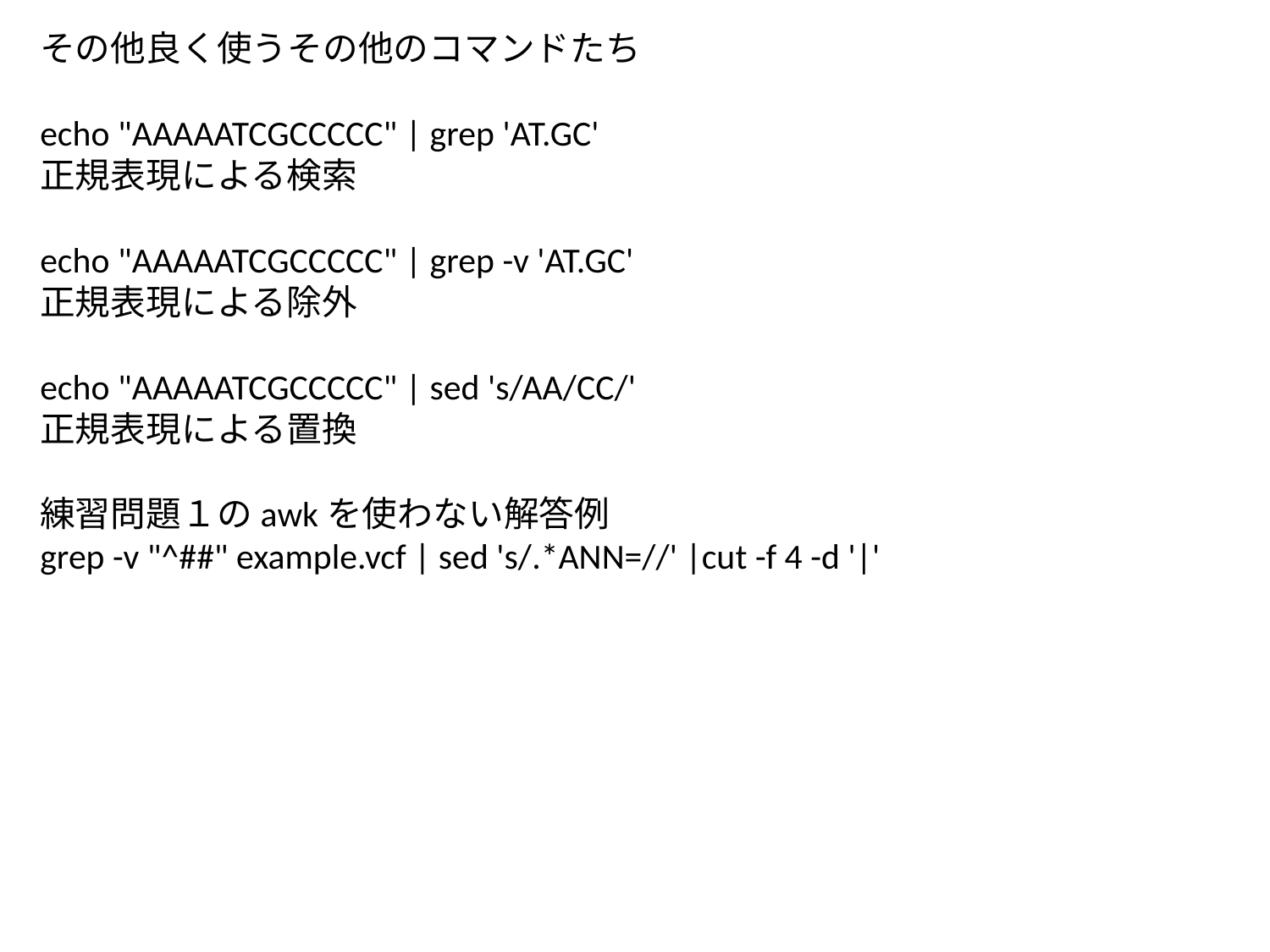

その他良く使うその他のコマンドたち

echo "AAAAATCGCCCCC" | grep 'AT.GC'
正規表現による検索

echo "AAAAATCGCCCCC" | grep -v 'AT.GC'
正規表現による除外

echo "AAAAATCGCCCCC" | sed 's/AA/CC/'
正規表現による置換

練習問題１のawkを使わない解答例
grep -v "^##" example.vcf | sed 's/.*ANN=//' |cut -f 4 -d '|'